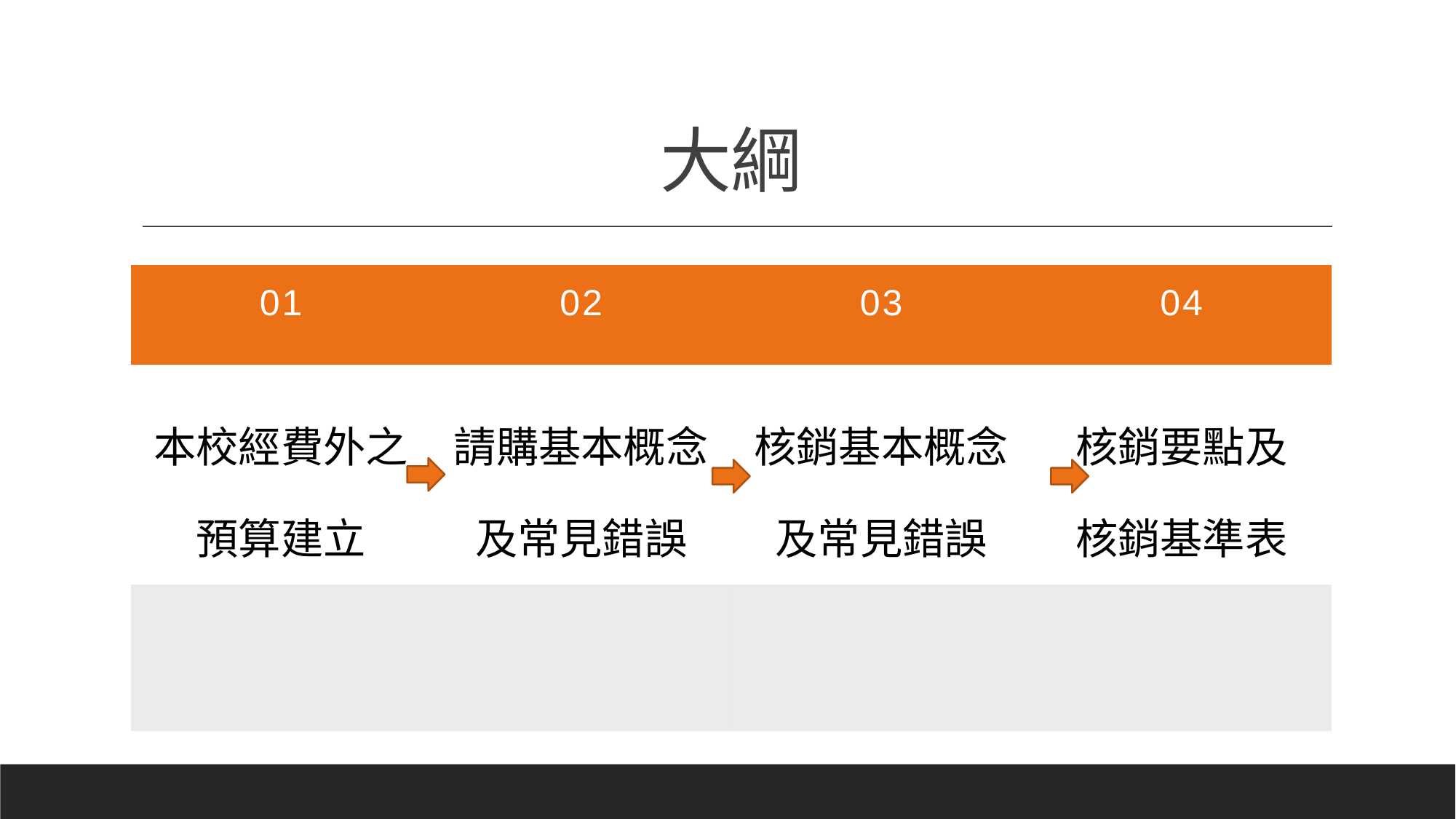

# 大綱
| 01 | 02 | 03 | 04 |
| --- | --- | --- | --- |
| 本校經費外之預算建立 | 請購基本概念及常見錯誤 | 核銷基本概念 及常見錯誤 | 核銷要點及 核銷基準表 |
|  |  |  |  |